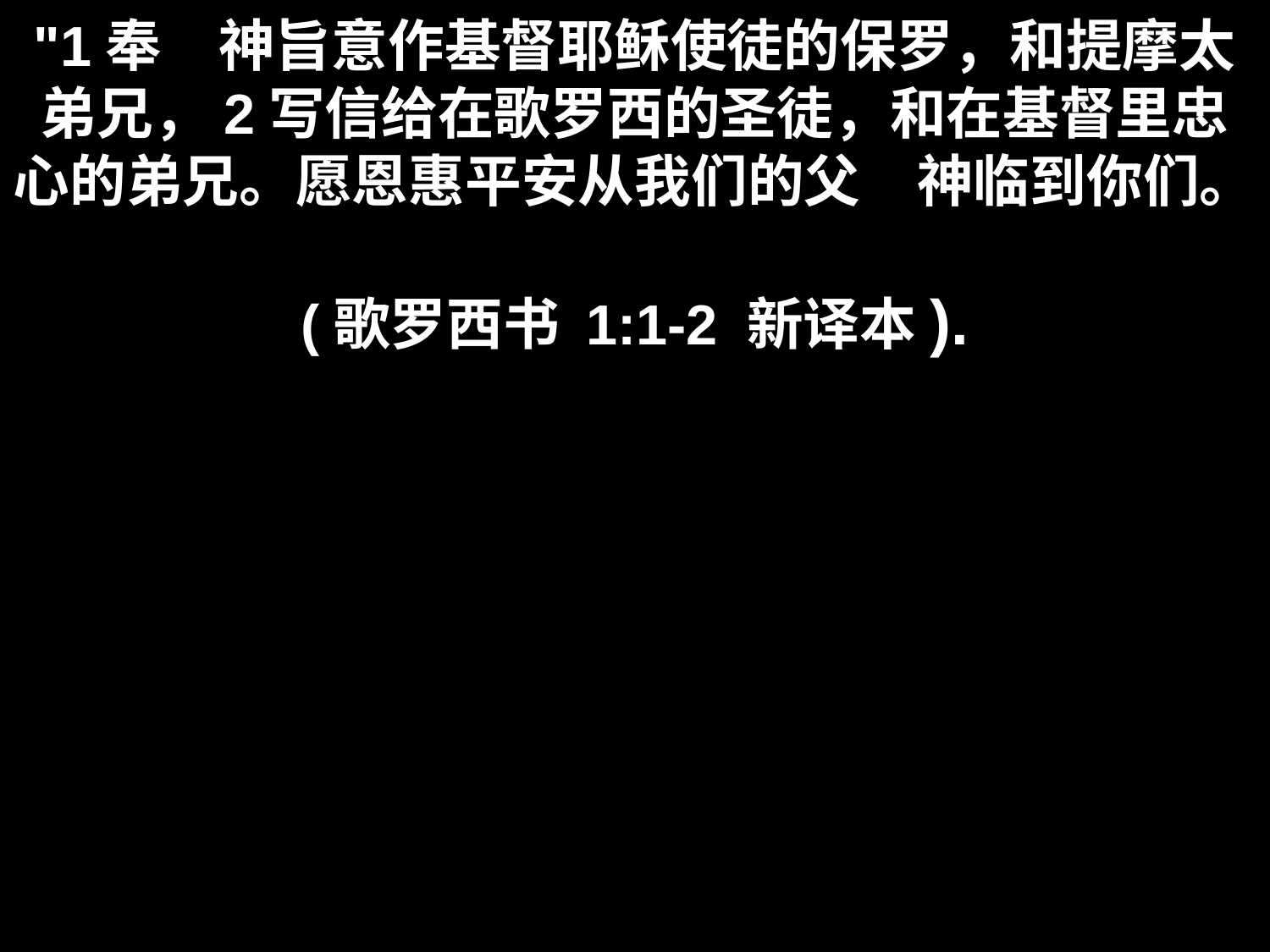

# "1奉　神旨意作基督耶稣使徒的保罗，和提摩太弟兄，2写信给在歌罗西的圣徒，和在基督里忠心的弟兄。愿恩惠平安从我们的父　神临到你们。 (歌罗西书 1:1-2 新译本).